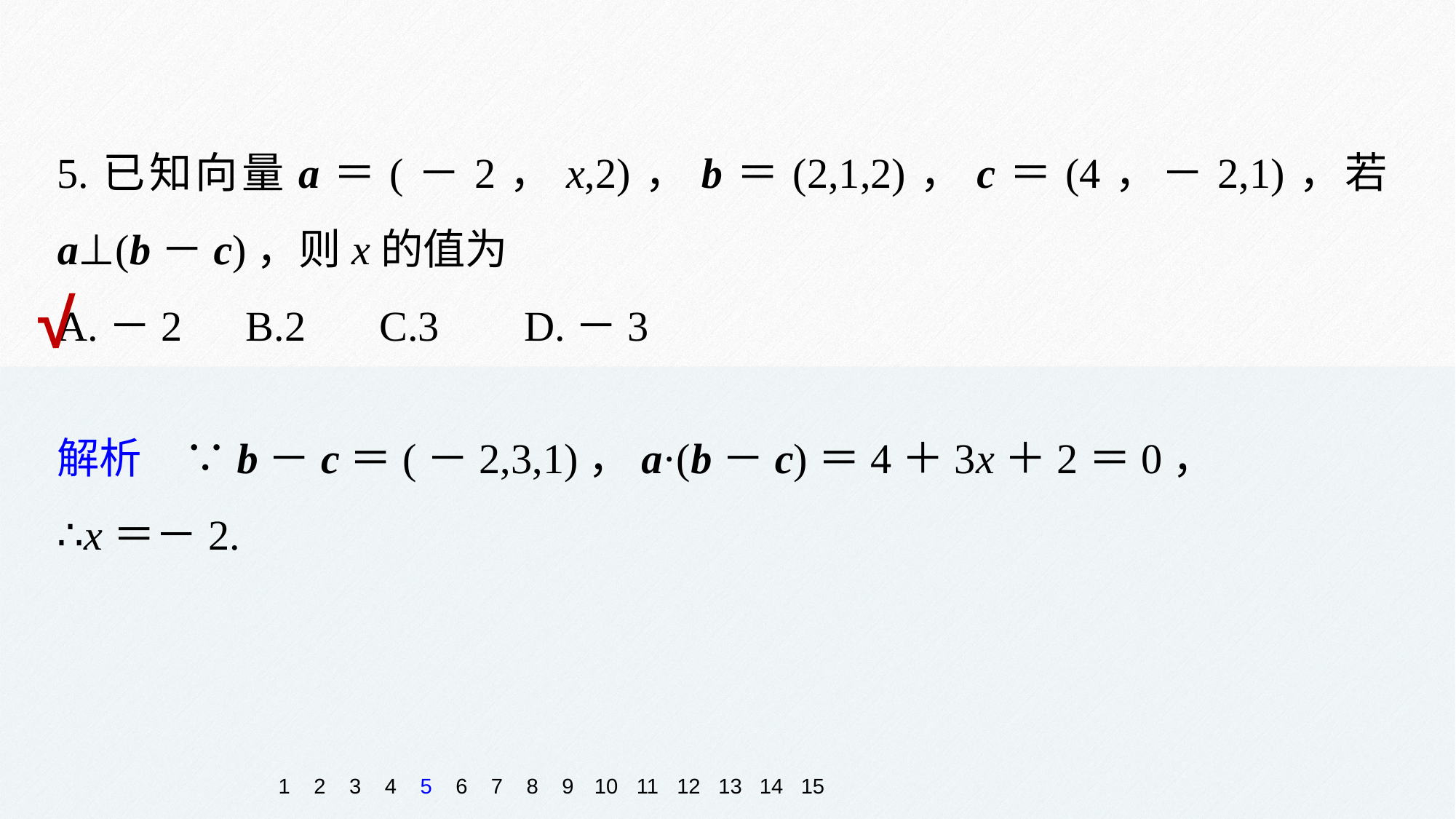

5.已知向量a＝(－2，x,2)，b＝(2,1,2)，c＝(4，－2,1)，若a⊥(b－c)，则x的值为
A.－2      B.2       C.3        D.－3
√
解析　∵b－c＝(－2,3,1)，a·(b－c)＝4＋3x＋2＝0，
∴x＝－2.
1
2
3
4
5
6
7
8
9
10
11
12
13
14
15